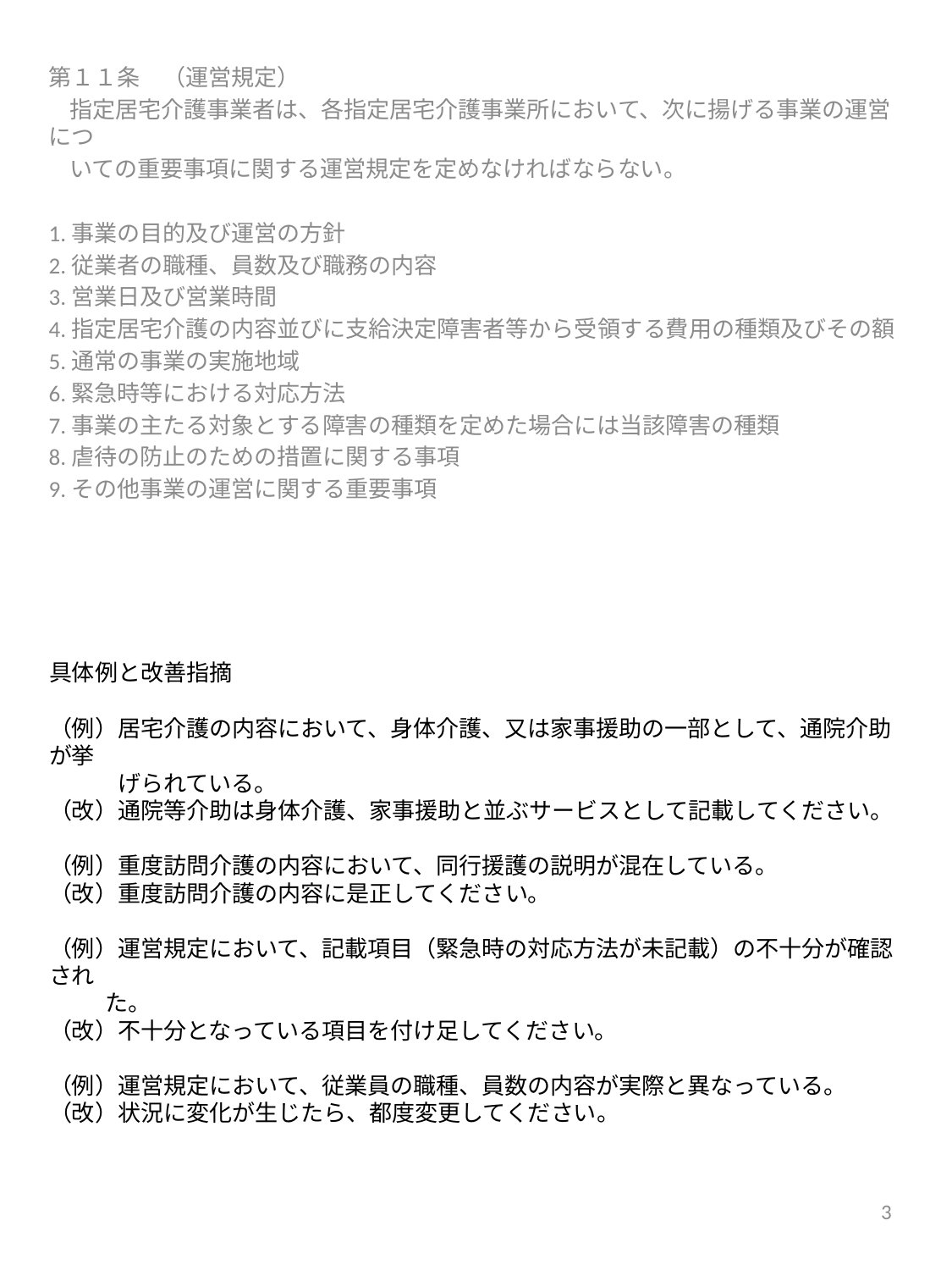

第１１条　（運営規定）
   指定居宅介護事業者は、各指定居宅介護事業所において、次に揚げる事業の運営につ
   いての重要事項に関する運営規定を定めなければならない。

1.事業の目的及び運営の方針
2.従業者の職種、員数及び職務の内容
3.営業日及び営業時間
4.指定居宅介護の内容並びに支給決定障害者等から受領する費用の種類及びその額
5.通常の事業の実施地域
6.緊急時等における対応方法
7.事業の主たる対象とする障害の種類を定めた場合には当該障害の種類
8.虐待の防止のための措置に関する事項
9.その他事業の運営に関する重要事項

具体例と改善指摘

（例）居宅介護の内容において、身体介護、又は家事援助の一部として、通院介助が挙
　　　げられている。
（改）通院等介助は身体介護、家事援助と並ぶサービスとして記載してください。

（例）重度訪問介護の内容において、同行援護の説明が混在している。
（改）重度訪問介護の内容に是正してください。

（例）運営規定において、記載項目（緊急時の対応方法が未記載）の不十分が確認され
          た。
（改）不十分となっている項目を付け足してください。

（例）運営規定において、従業員の職種、員数の内容が実際と異なっている。
（改）状況に変化が生じたら、都度変更してください。

3